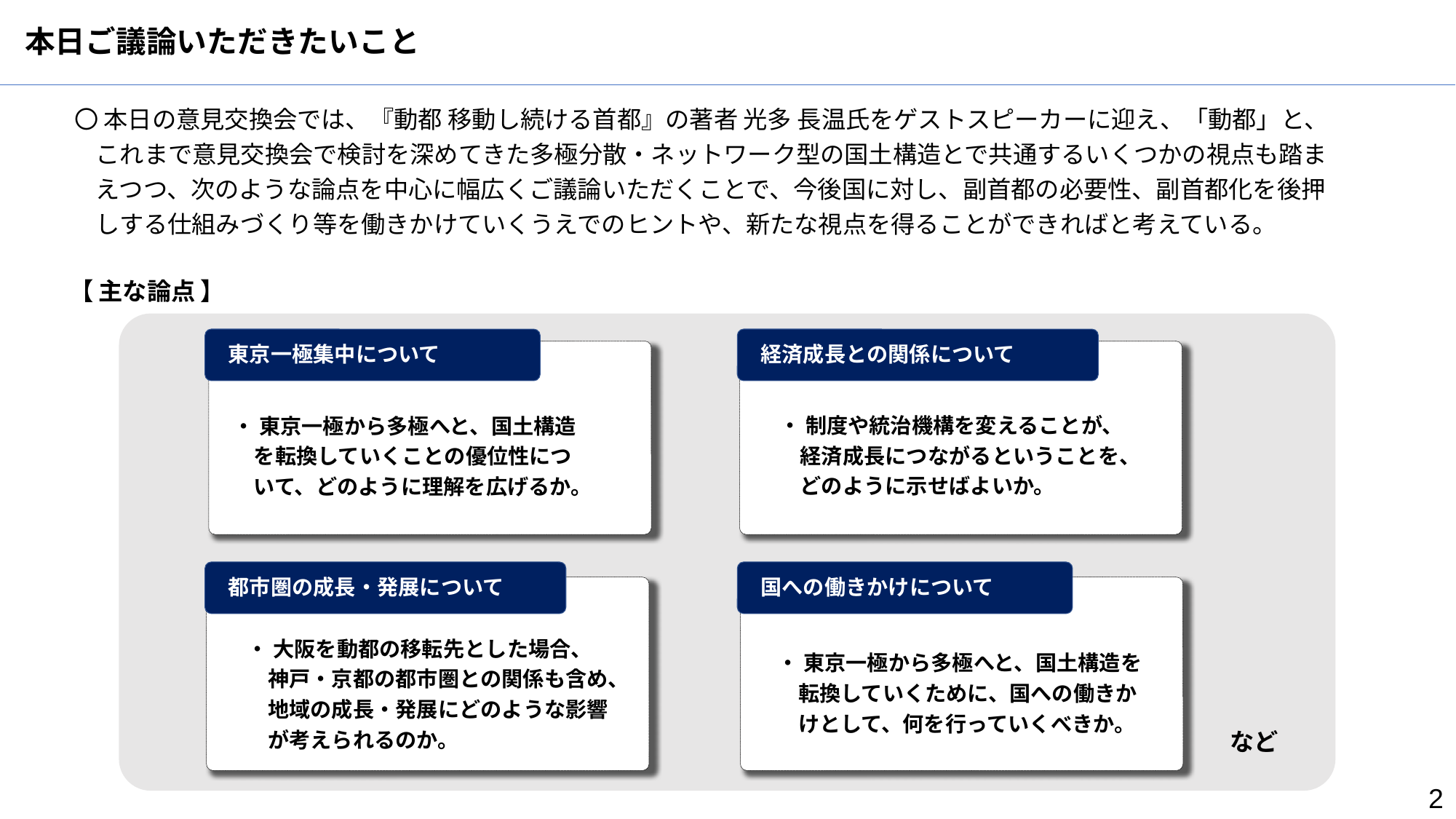

本日ご議論いただきたいこと
〇 本日の意見交換会では、『動都 移動し続ける首都』の著者 光多 長温氏をゲストスピーカーに迎え、「動都」と、これまで意見交換会で検討を深めてきた多極分散・ネットワーク型の国土構造とで共通するいくつかの視点も踏まえつつ、次のような論点を中心に幅広くご議論いただくことで、今後国に対し、副首都の必要性、副首都化を後押しする仕組みづくり等を働きかけていくうえでのヒントや、新たな視点を得ることができればと考えている。
【 主な論点 】

東京一極集中について
経済成長との関係について

・ 制度や統治機構を変えることが、経済成長につながるということを、どのように示せばよいか。
・ 東京一極から多極へと、国土構造を転換していくことの優位性について、どのように理解を広げるか。
都市圏の成長・発展について
国への働きかけについて

・ 大阪を動都の移転先とした場合、神戸・京都の都市圏との関係も含め、地域の成長・発展にどのような影響が考えられるのか。
・ 東京一極から多極へと、国土構造を転換していくために、国への働きかけとして、何を行っていくべきか。
など
2